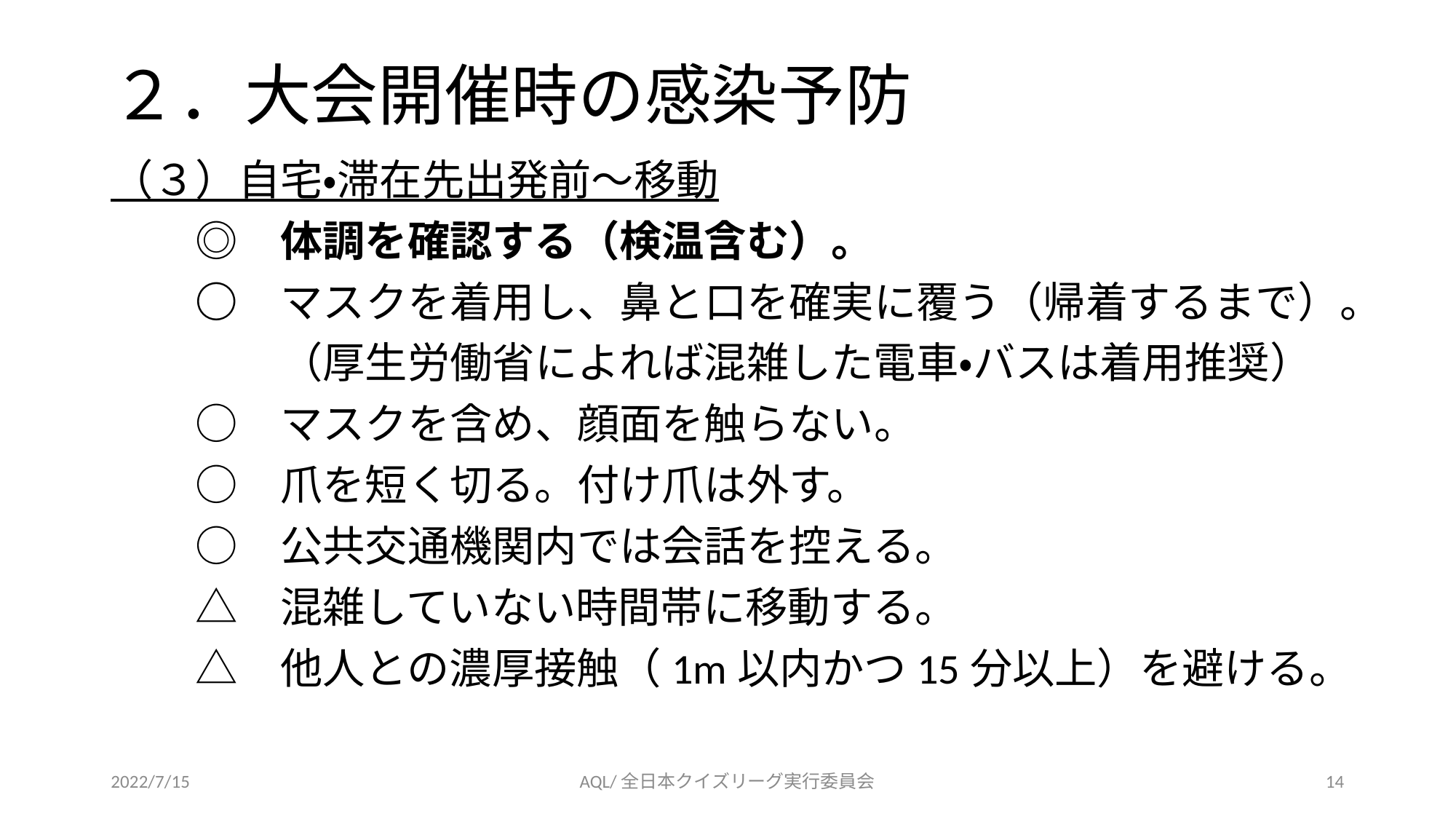

２．大会開催時の感染予防
（３）自宅・滞在先出発前～移動
　　◎　体調を確認する（検温含む）。
　　○　マスクを着用し、鼻と口を確実に覆う（帰着するまで）。
　　　　（厚生労働省によれば混雑した電車・バスは着用推奨）
　　○　マスクを含め、顔面を触らない。
　　○　爪を短く切る。付け爪は外す。
　　○　公共交通機関内では会話を控える。
　　△　混雑していない時間帯に移動する。
　　△　他人との濃厚接触（1m以内かつ15分以上）を避ける。
2022/7/15
AQL/全日本クイズリーグ実行委員会
14